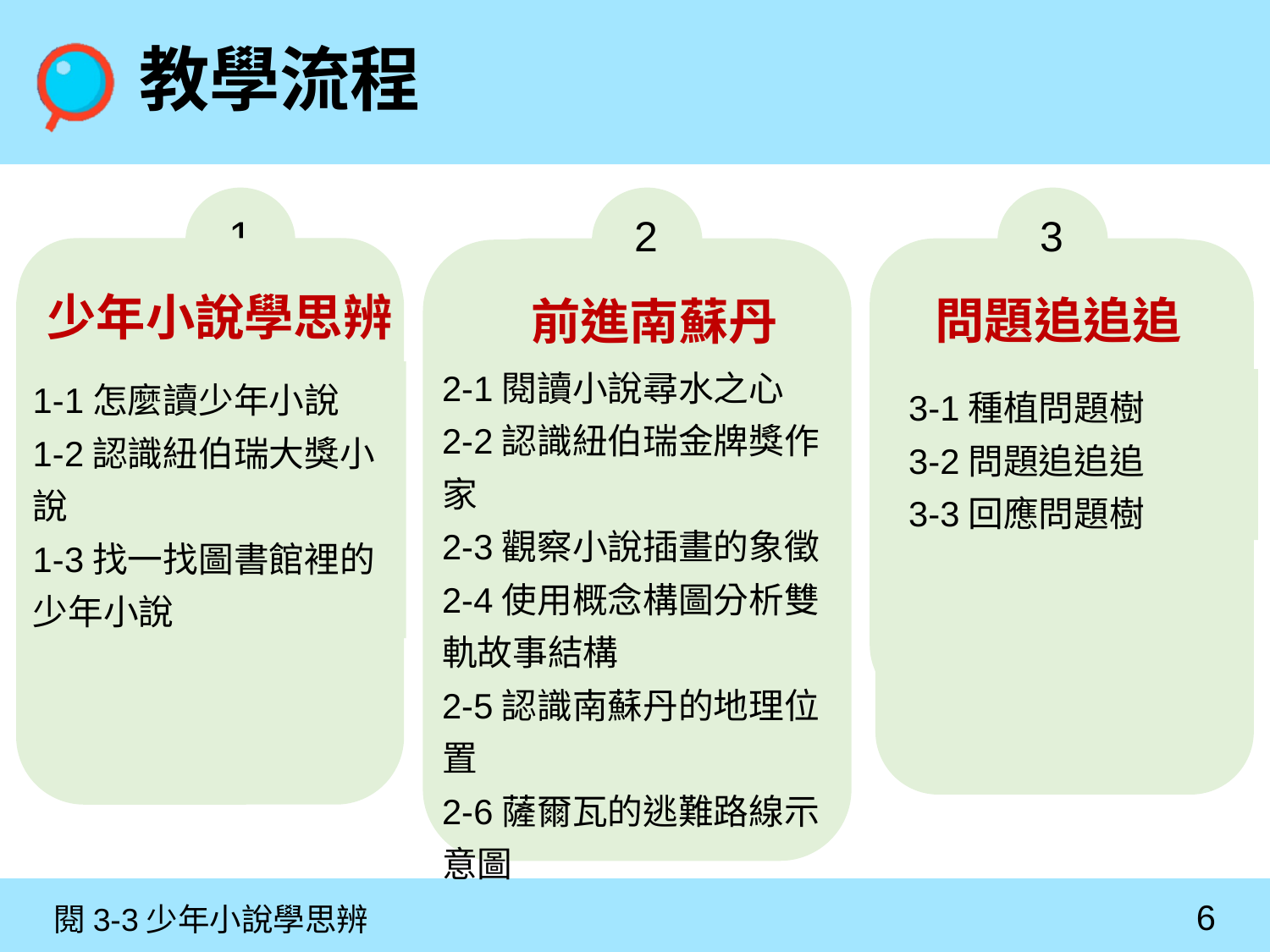

教學流程

1

少年小說學思辨

1-1怎麼讀少年小說
1-2認識紐伯瑞大獎小說
1-3找一找圖書館裡的少年小說

2

2-1閱讀小說尋水之心
2-2認識紐伯瑞金牌獎作家
2-3觀察小說插畫的象徵
2-4使用概念構圖分析雙軌故事結構
2-5認識南蘇丹的地理位置
2-6薩爾瓦的逃難路線示意圖

3

3-1種植問題樹
3-2問題追追追
3-3回應問題樹
問題追追追
前進南蘇丹
6